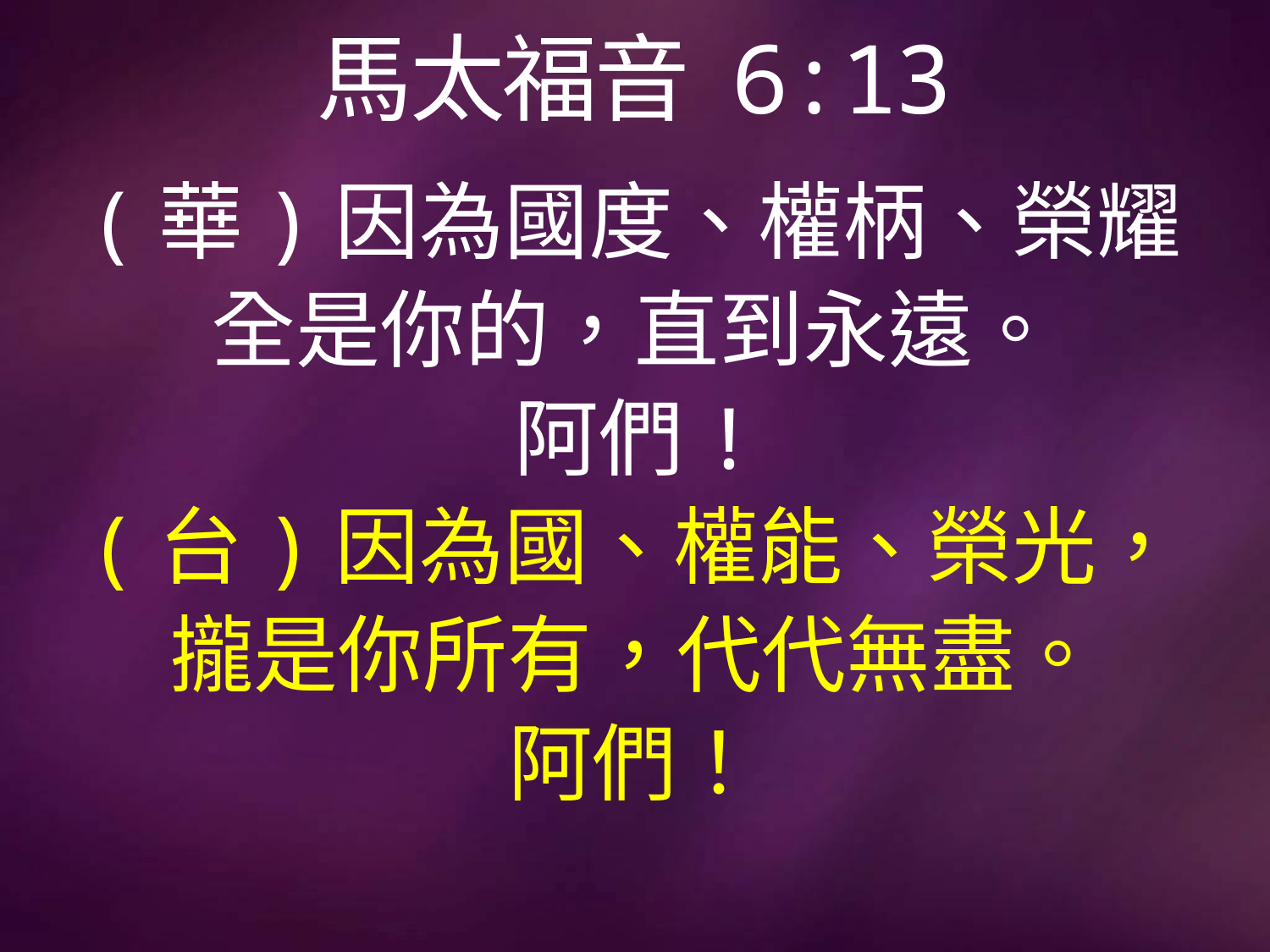

# 馬太福音 6:13
(華)因為國度、權柄、榮耀
全是你的，直到永遠。
阿們!
(台)因為國、權能、榮光，
攏是你所有，代代無盡。
阿們！